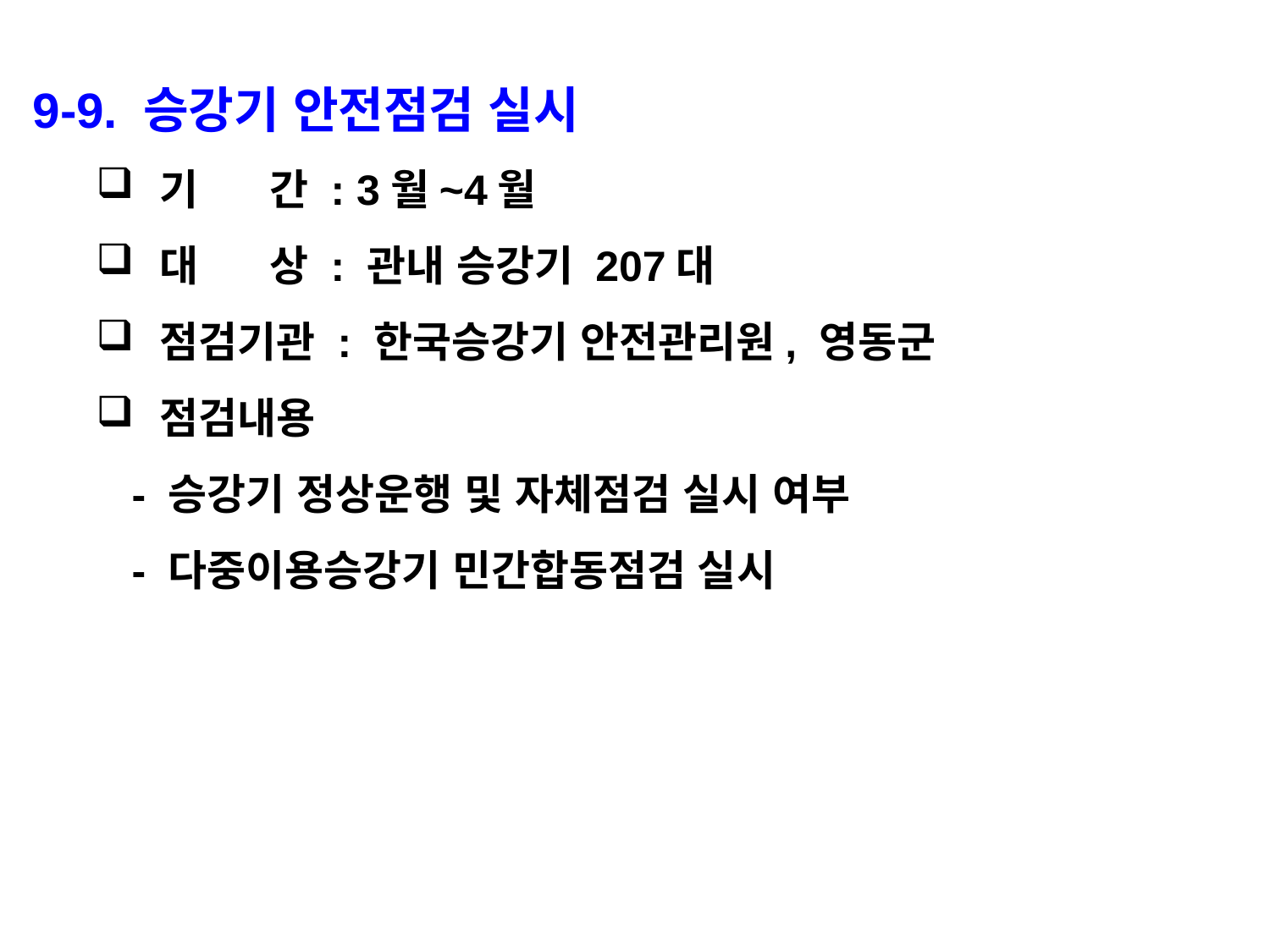

9-9. 승강기 안전점검 실시
기      간 : 3월~4월
대      상 : 관내 승강기 207대
점검기관 : 한국승강기 안전관리원, 영동군
점검내용
   - 승강기 정상운행 및 자체점검 실시 여부
   - 다중이용승강기 민간합동점검 실시